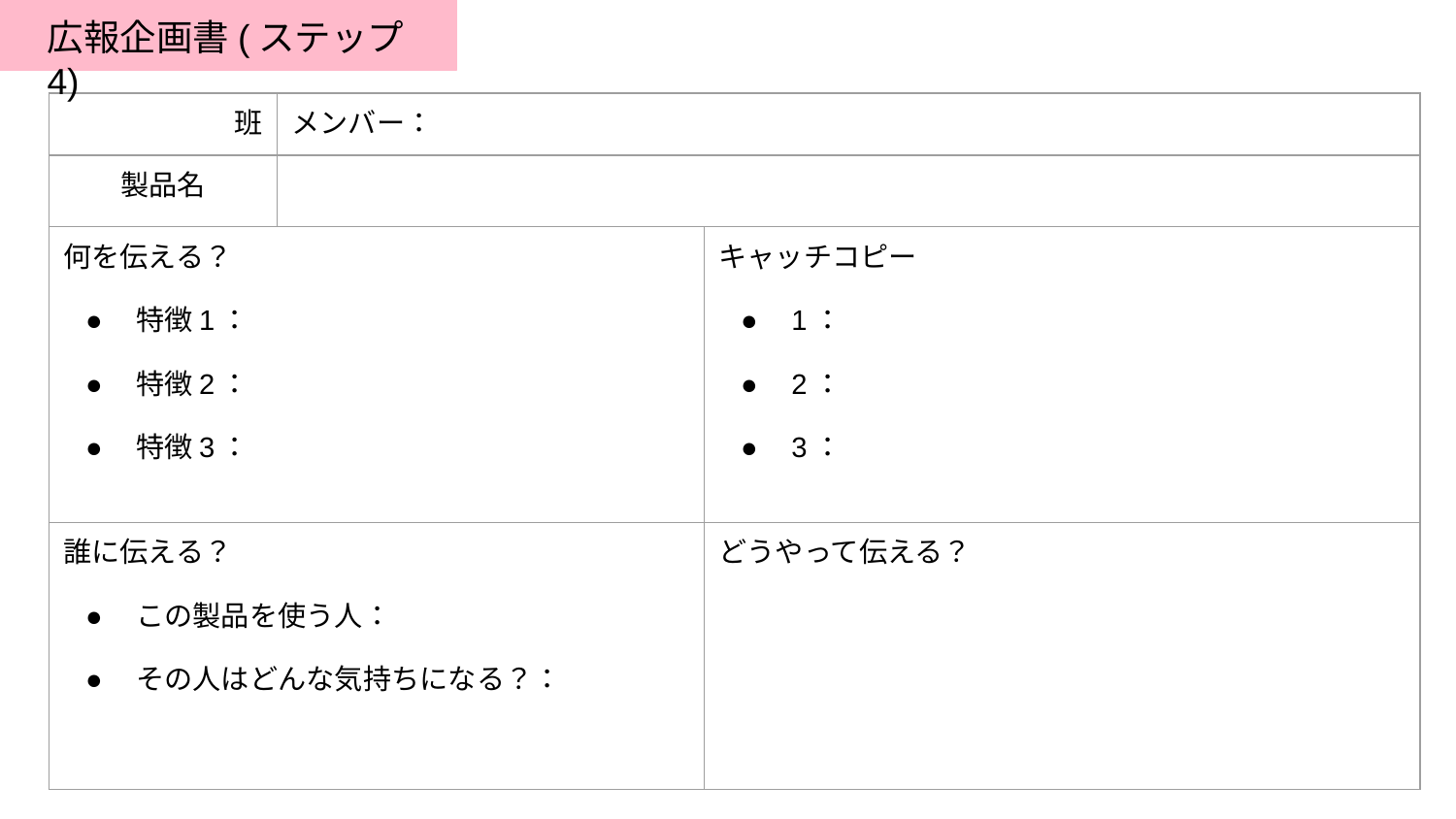

広報企画書(ステップ4)
| 班 | メンバー： |  |
| --- | --- | --- |
| 製品名 |  |  |
| 何を伝える？ 特徴1： 特徴2： 特徴3： |  | キャッチコピー 1： 2： 3： |
| 誰に伝える？ この製品を使う人： その人はどんな気持ちになる？： |  | どうやって伝える？ |